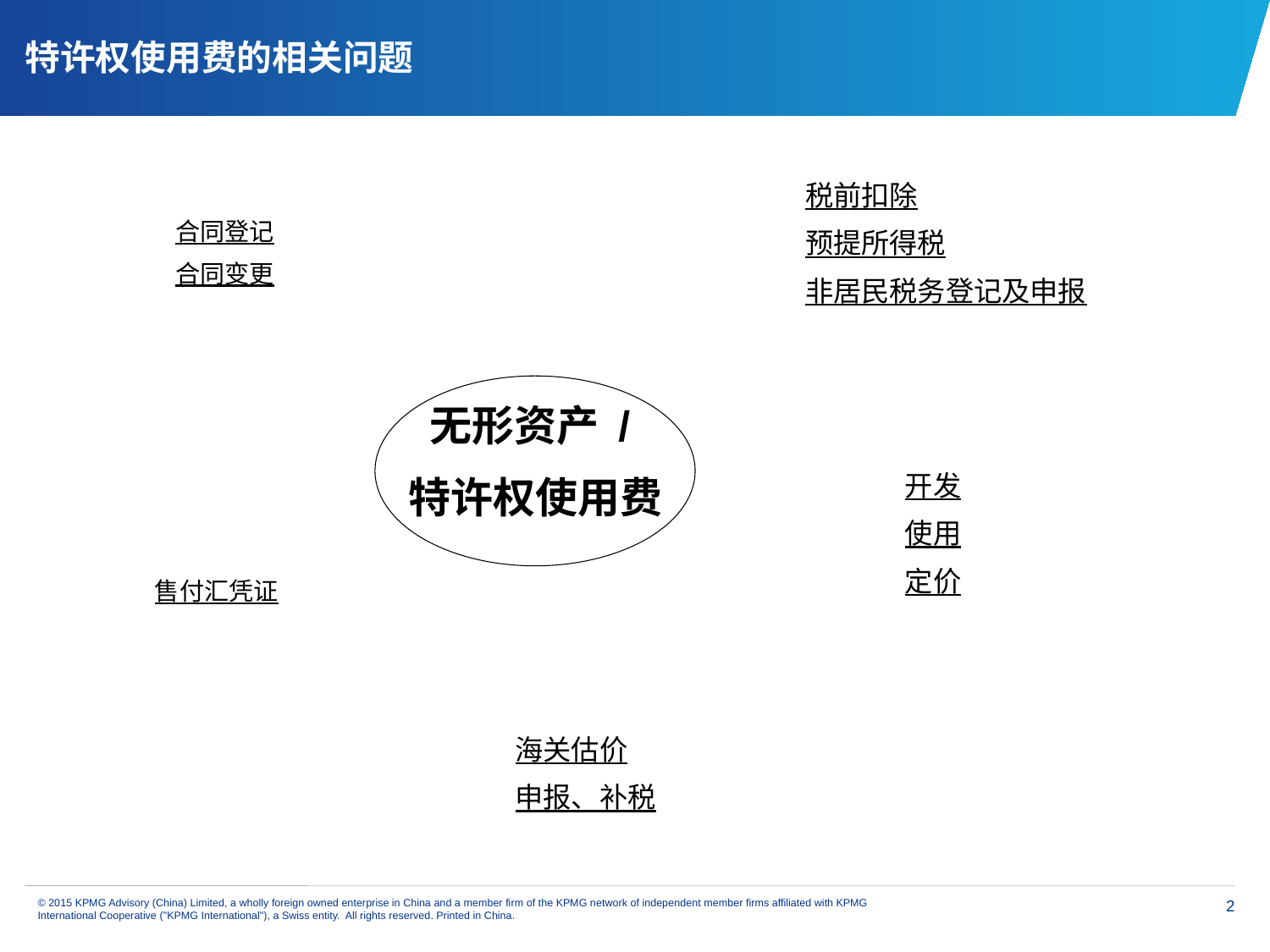

# 特许权使用费的相关问题
税务
转让定价

海关

外汇
商业登记
合同登记
合同变更
无形资产 /
特许权使用费
售付汇凭证
税前扣除
预提所得税
非居民税务登记及申报

开发
使用
定价
海关估价
申报、补税